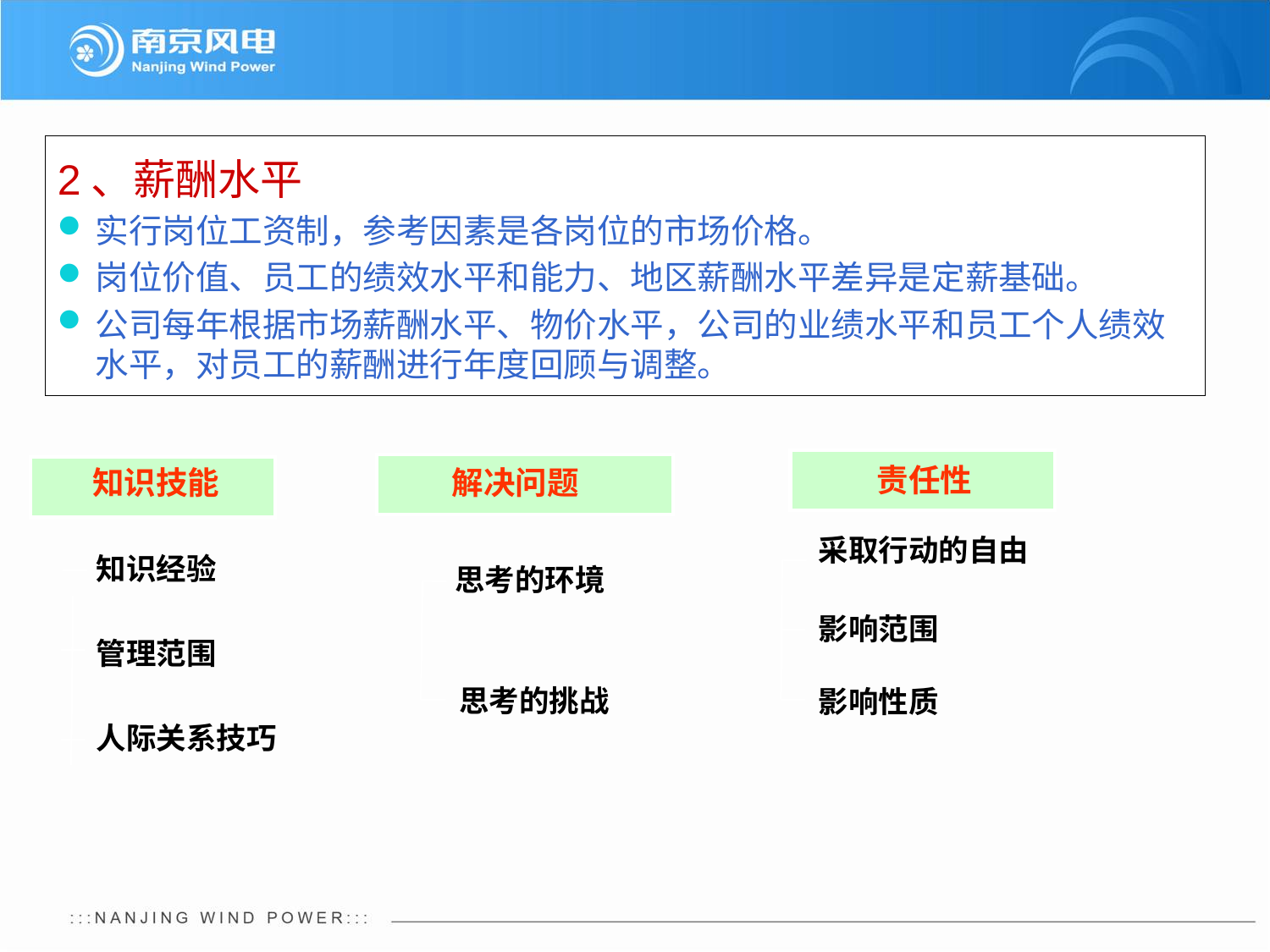

2、薪酬水平
实行岗位工资制，参考因素是各岗位的市场价格。
岗位价值、员工的绩效水平和能力、地区薪酬水平差异是定薪基础。
公司每年根据市场薪酬水平、物价水平，公司的业绩水平和员工个人绩效水平，对员工的薪酬进行年度回顾与调整。

责任性
知识技能
解决问题

采取行动的自由

影响范围

影响性质
知识经验

管理范围

人际关系技巧

思考的环境

思考的挑战